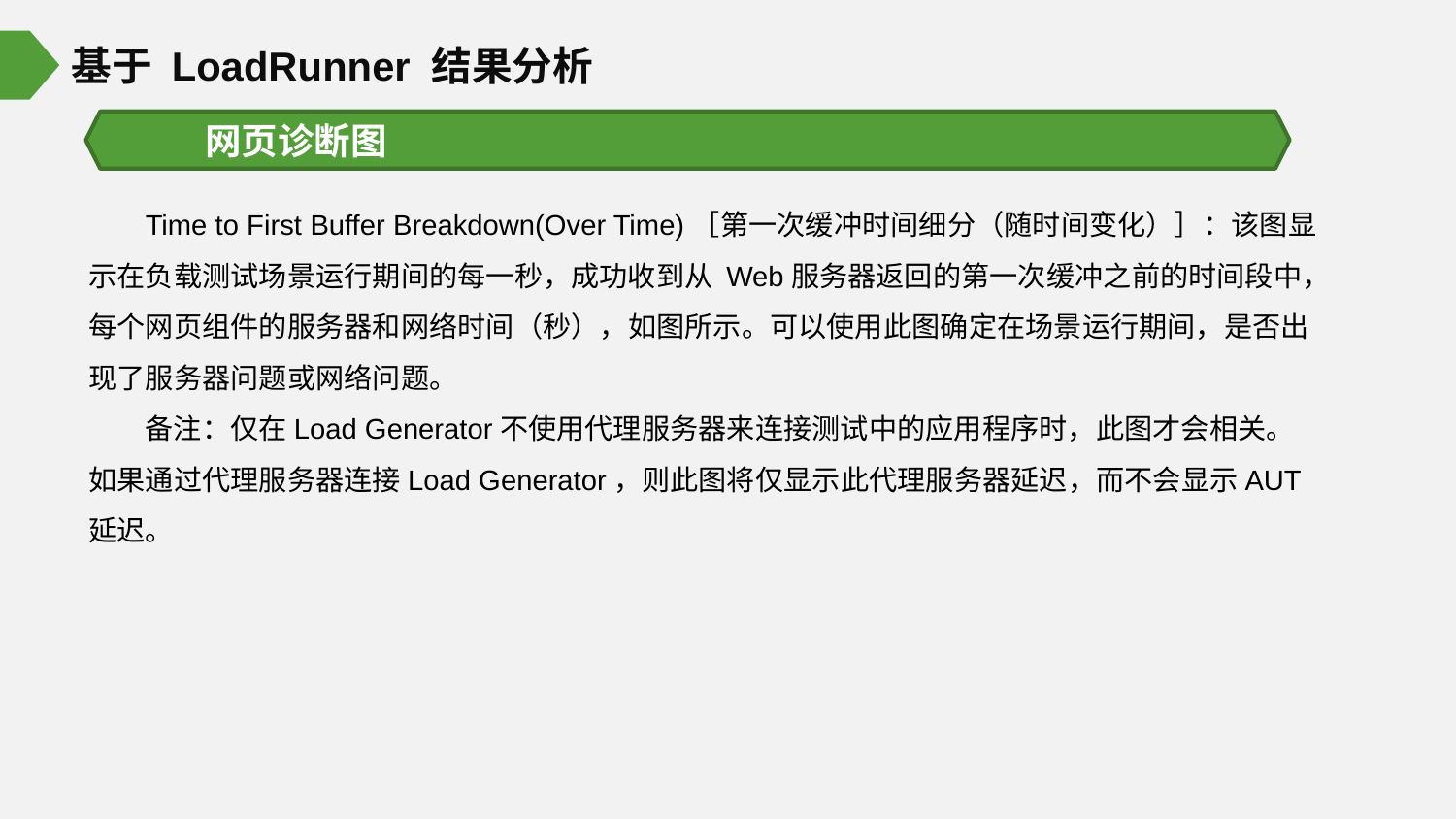

基于 LoadRunner 结果分析
网页诊断图
Time to First Buffer Breakdown(Over Time)［第一次缓冲时间细分（随时间变化）］：该图显示在负载测试场景运行期间的每一秒，成功收到从 Web服务器返回的第一次缓冲之前的时间段中，每个网页组件的服务器和网络时间（秒），如图所示。可以使用此图确定在场景运行期间，是否出现了服务器问题或网络问题。
备注：仅在Load Generator不使用代理服务器来连接测试中的应用程序时，此图才会相关。如果通过代理服务器连接Load Generator，则此图将仅显示此代理服务器延迟，而不会显示AUT延迟。